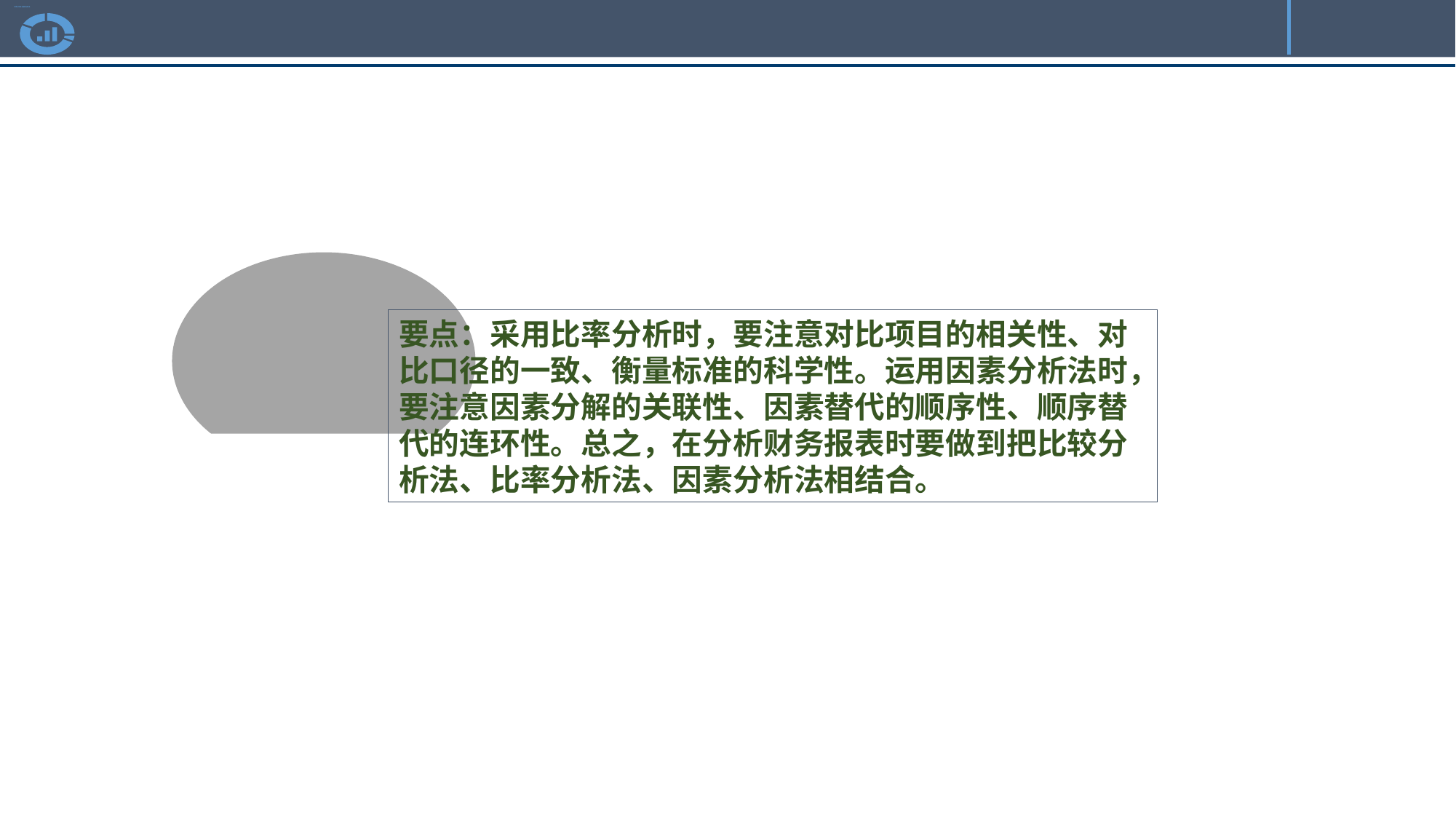

比率分析法与因素分析法

要点：采用比率分析时，要注意对比项目的相关性、对比口径的一致、衡量标准的科学性。运用因素分析法时，要注意因素分解的关联性、因素替代的顺序性、顺序替代的连环性。总之，在分析财务报表时要做到把比较分析法、比率分析法、因素分析法相结合。